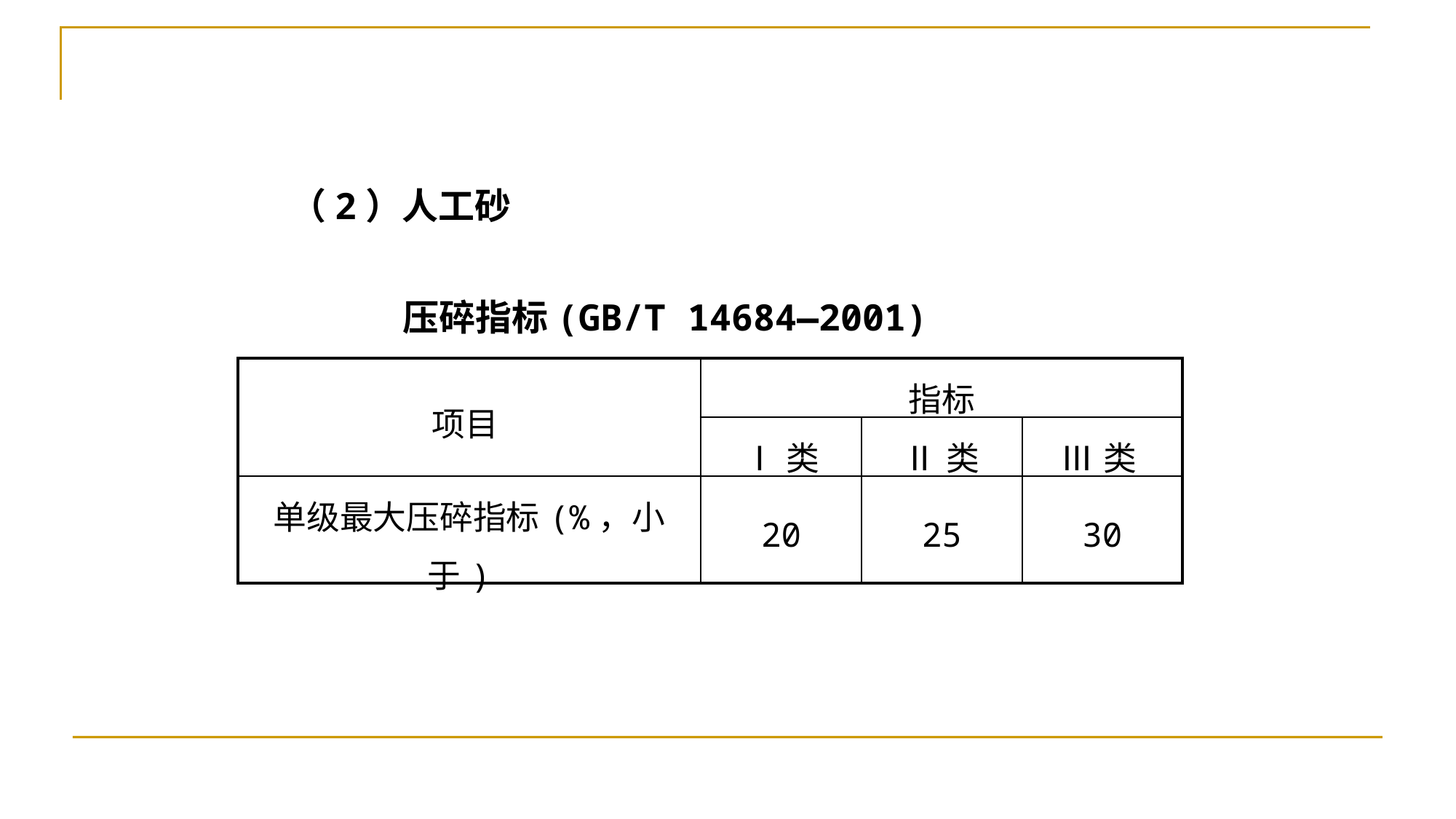

（2）人工砂
压碎指标(GB/T 14684—2001)
| 项目 | 指标 |  |  |
| --- | --- | --- | --- |
|  | Ⅰ类 | Ⅱ类 | Ⅲ类 |
| 单级最大压碎指标(%，小于) | 20 | 25 | 30 |